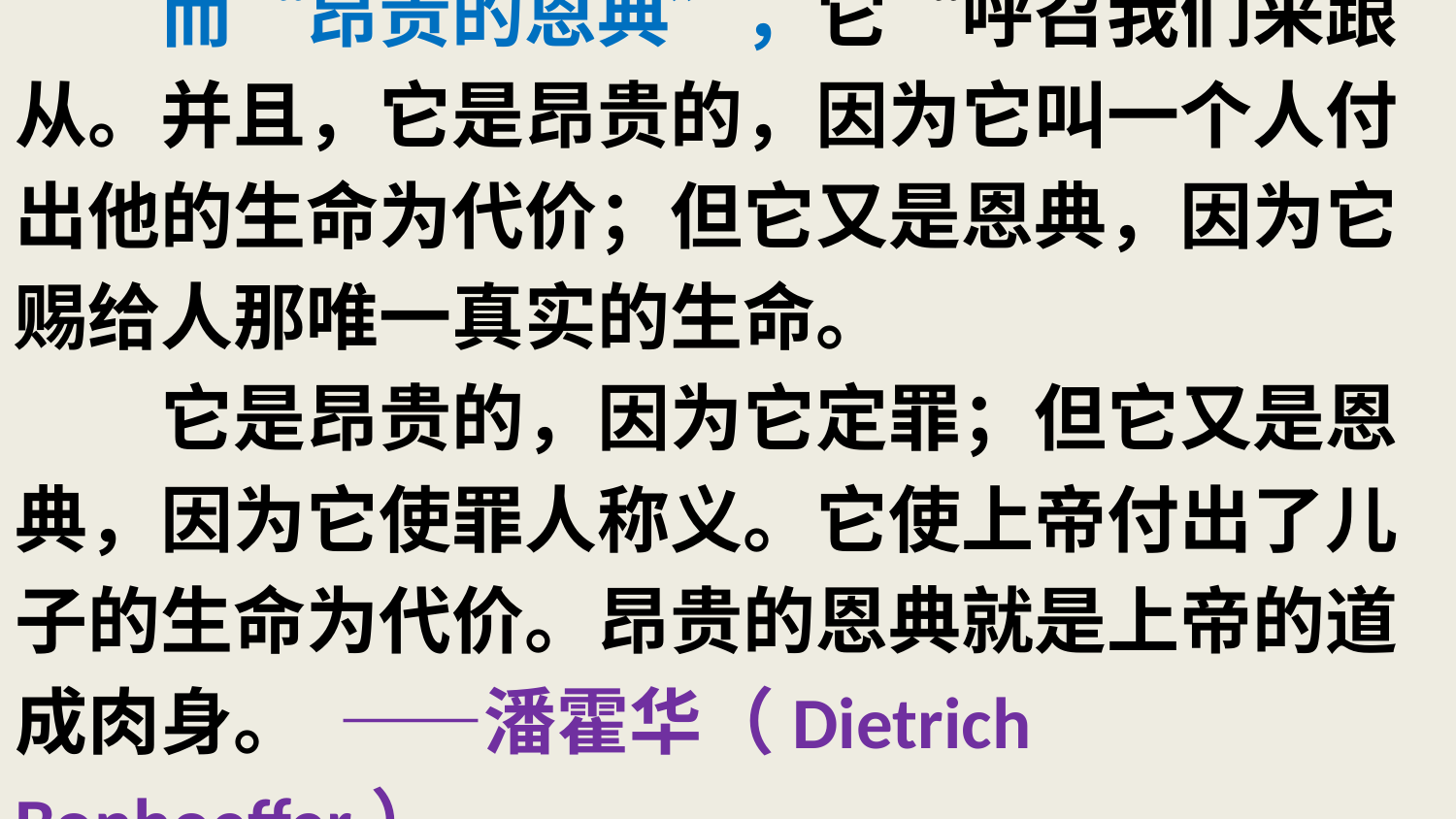

# 而“昂贵的恩典”，它“呼召我们来跟从。并且，它是昂贵的，因为它叫一个人付出他的生命为代价；但它又是恩典，因为它赐给人那唯一真实的生命。 它是昂贵的，因为它定罪；但它又是恩典，因为它使罪人称义。它使上帝付出了儿子的生命为代价。昂贵的恩典就是上帝的道成肉身。  ——潘霍华（Dietrich Bonhoeffer）